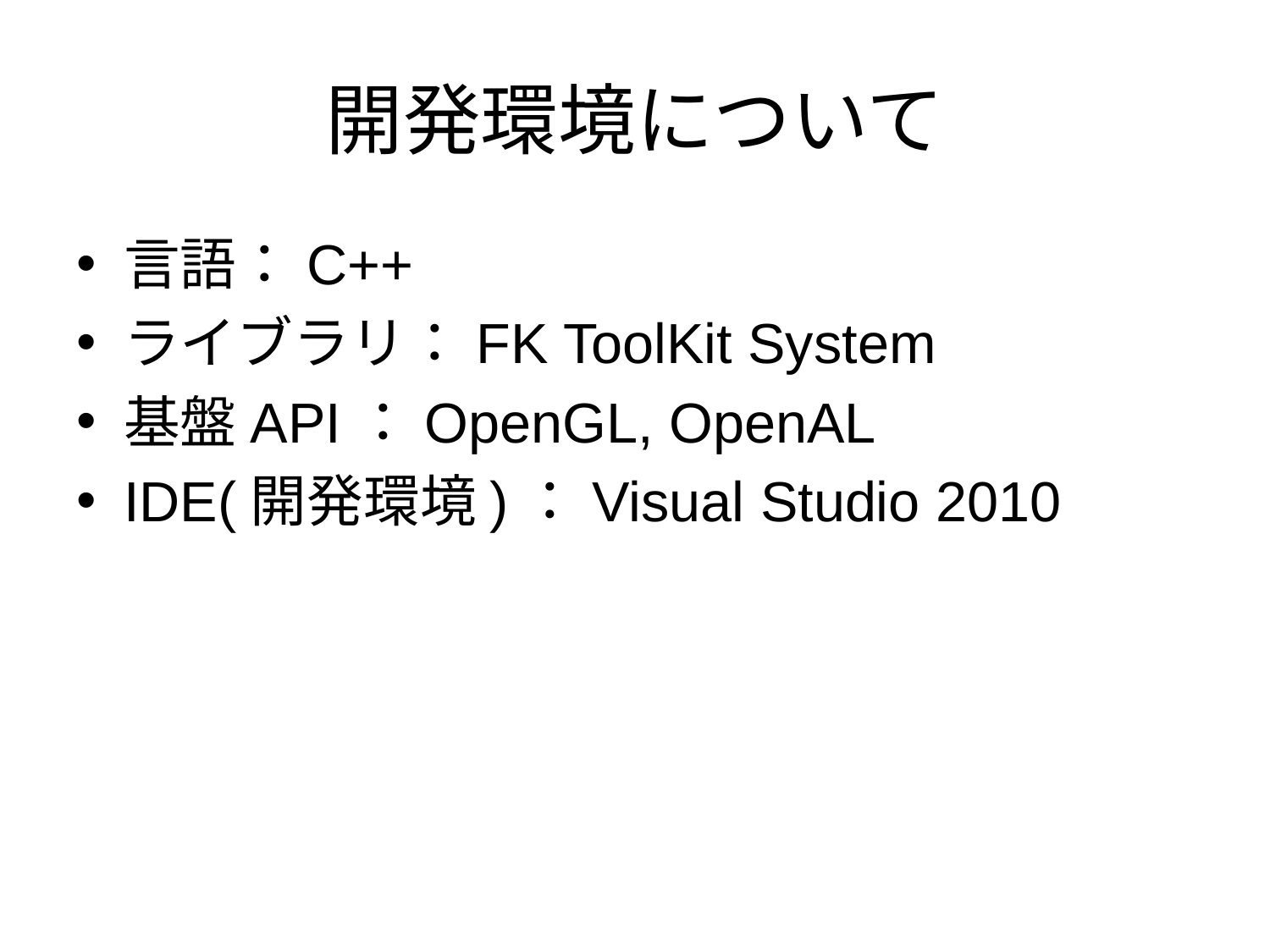

# 開発環境について
言語：C++
ライブラリ：FK ToolKit System
基盤API：OpenGL, OpenAL
IDE(開発環境)：Visual Studio 2010